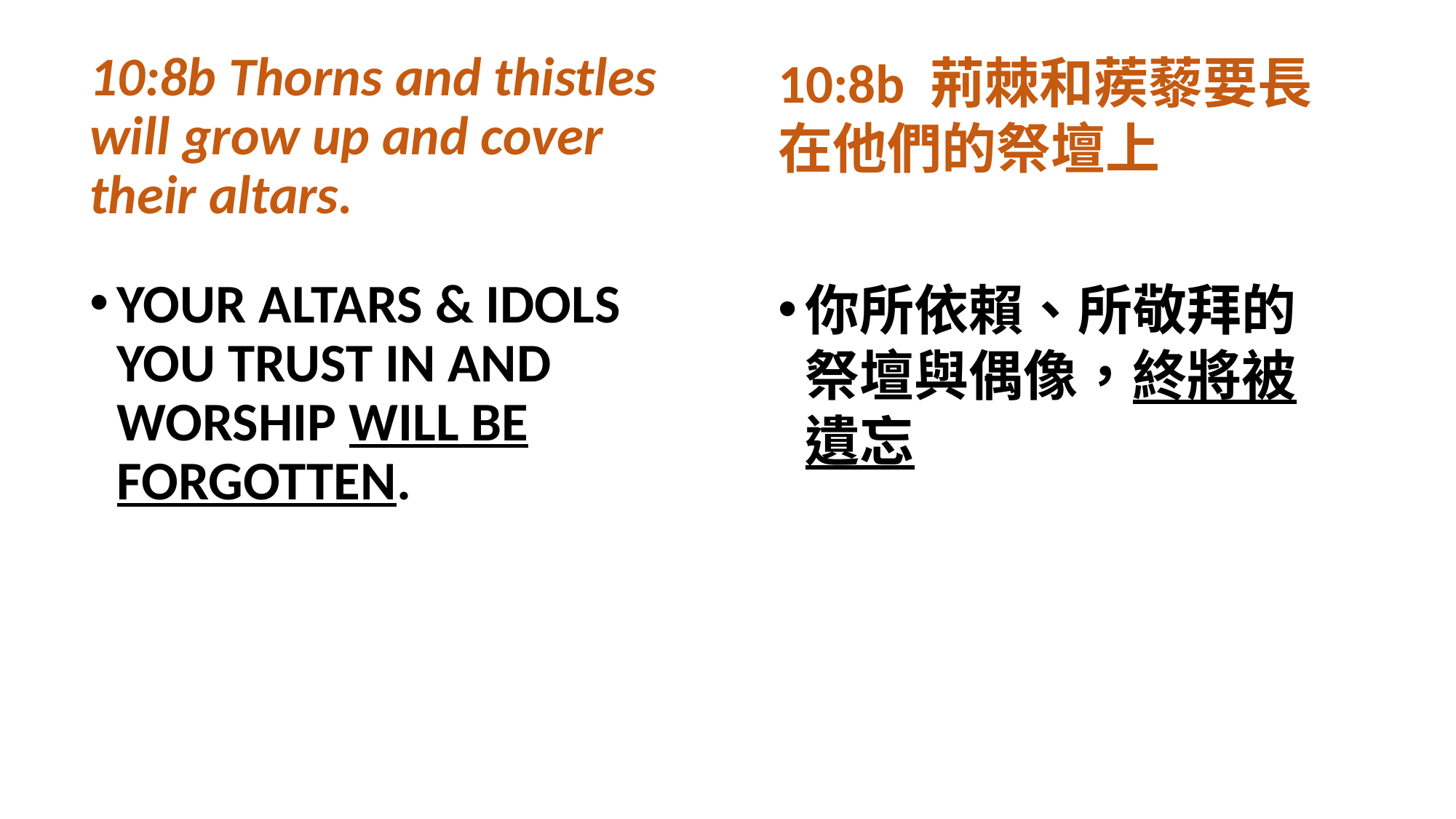

10:8b Thorns and thistles will grow up and cover their altars.

YOUR ALTARS & IDOLS YOU TRUST IN AND WORSHIP WILL BE FORGOTTEN.

10:8b 荊棘和蒺藜要長在他們的祭壇上

你所依賴、所敬拜的祭壇與偶像，終將被遺忘